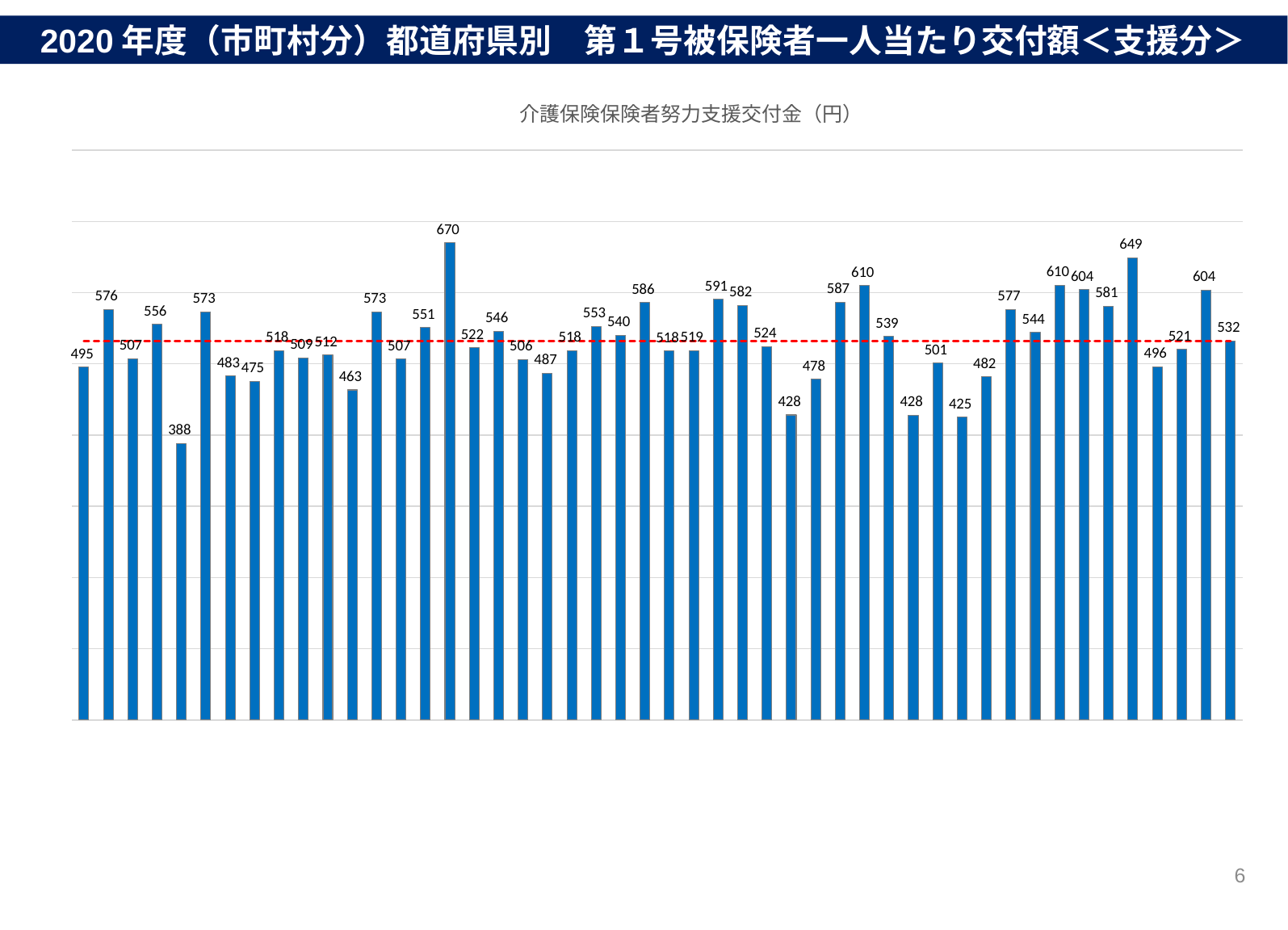

2020年度（市町村分）都道府県別　第１号被保険者一人当たり交付額＜支援分＞

### Chart: 介護保険保険者努力支援交付金（円）

| Category | 介護保険保険者努力支援交付金(円） | 平均 |  |
|---|---|---|---|
6